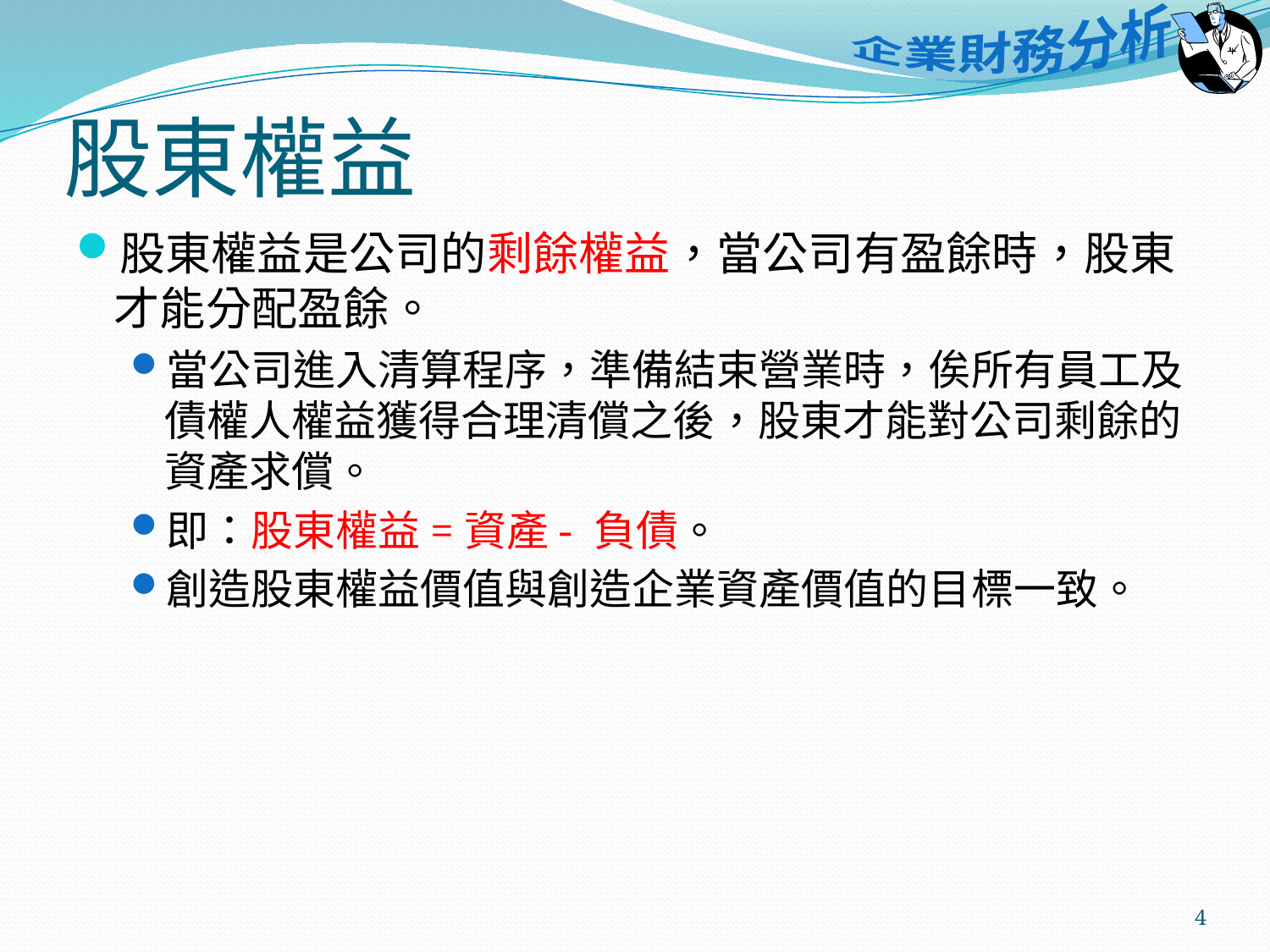

# 股東權益
股東權益是公司的剩餘權益，當公司有盈餘時，股東才能分配盈餘。
當公司進入清算程序，準備結束營業時，俟所有員工及債權人權益獲得合理清償之後，股東才能對公司剩餘的資產求償。
即：股東權益=資產- 負債。
創造股東權益價值與創造企業資產價值的目標一致。

4